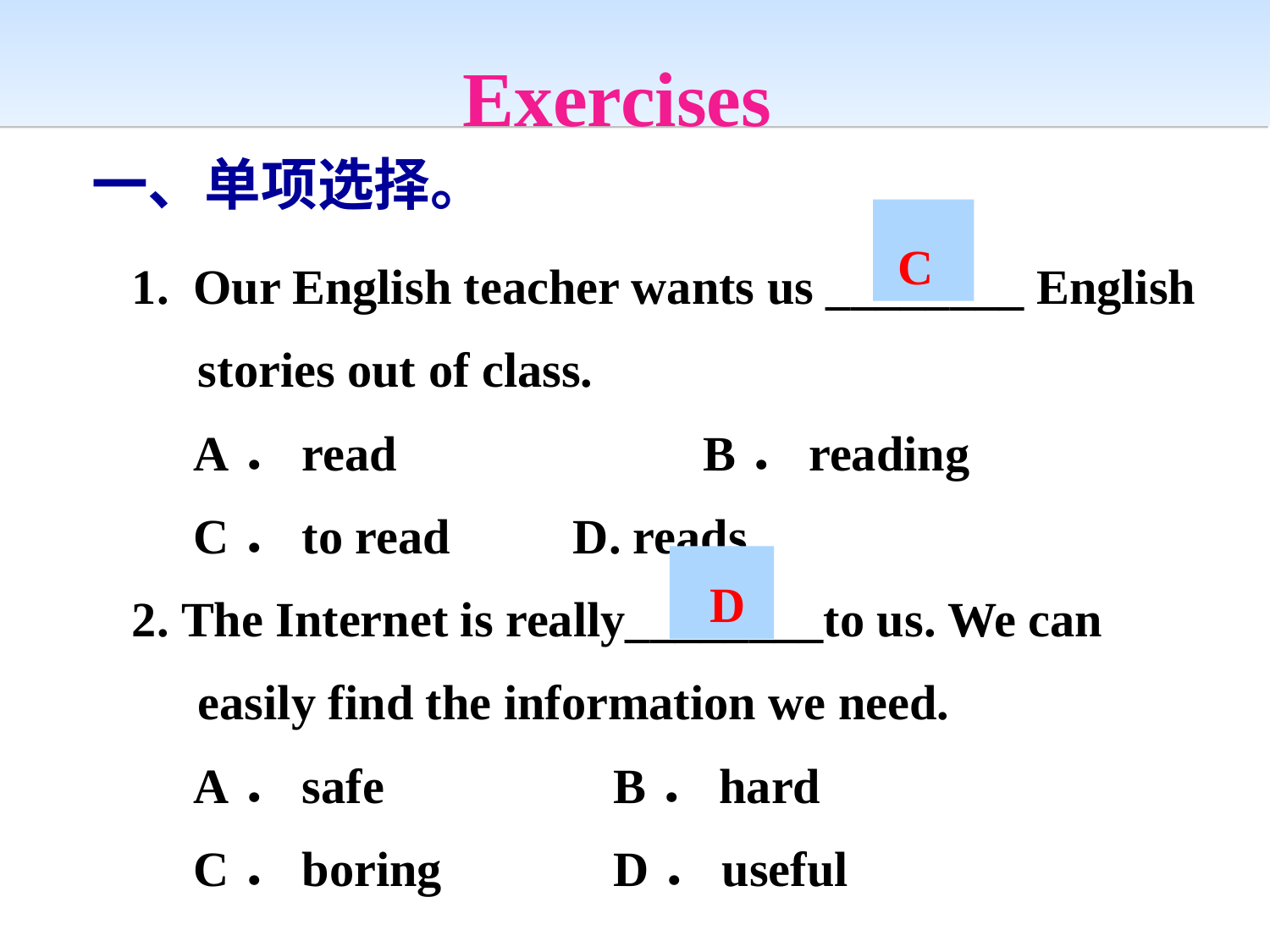

Exercises
一、单项选择。
 C
1.  Our English teacher wants us ________ English stories out of class.
     A．read　	          B．reading
     C．to read          D. reads
2. The Internet is really________to us. We can easily find the information we need.
     A．safe　　　	  B．hard
     C．boring　	  D．useful
 D